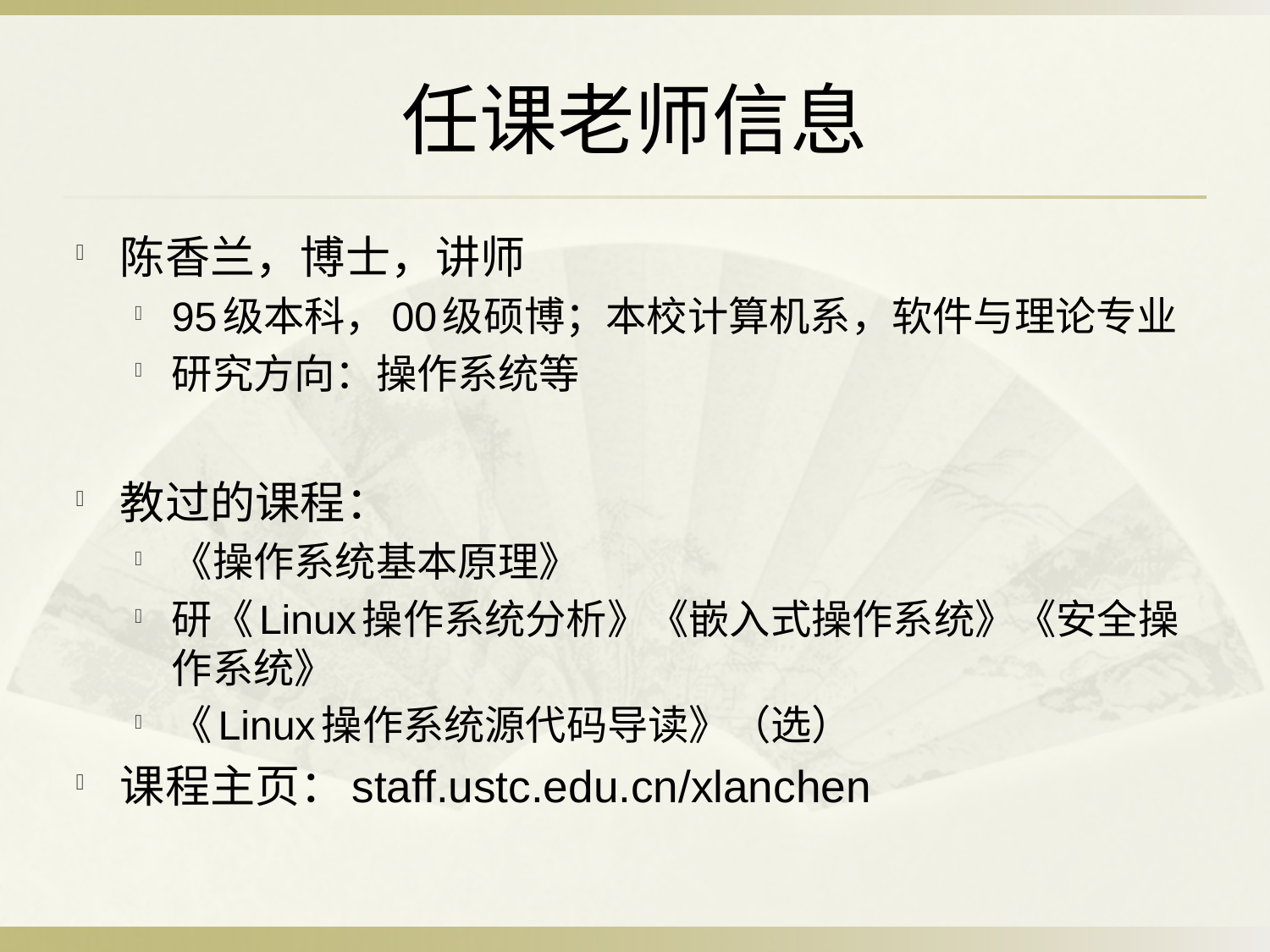

# 任课老师信息
陈香兰，博士，讲师
95级本科，00级硕博；本校计算机系，软件与理论专业
研究方向：操作系统等

教过的课程：
《操作系统基本原理》
研《Linux操作系统分析》《嵌入式操作系统》《安全操作系统》
《Linux操作系统源代码导读》（选）
课程主页：staff.ustc.edu.cn/xlanchen